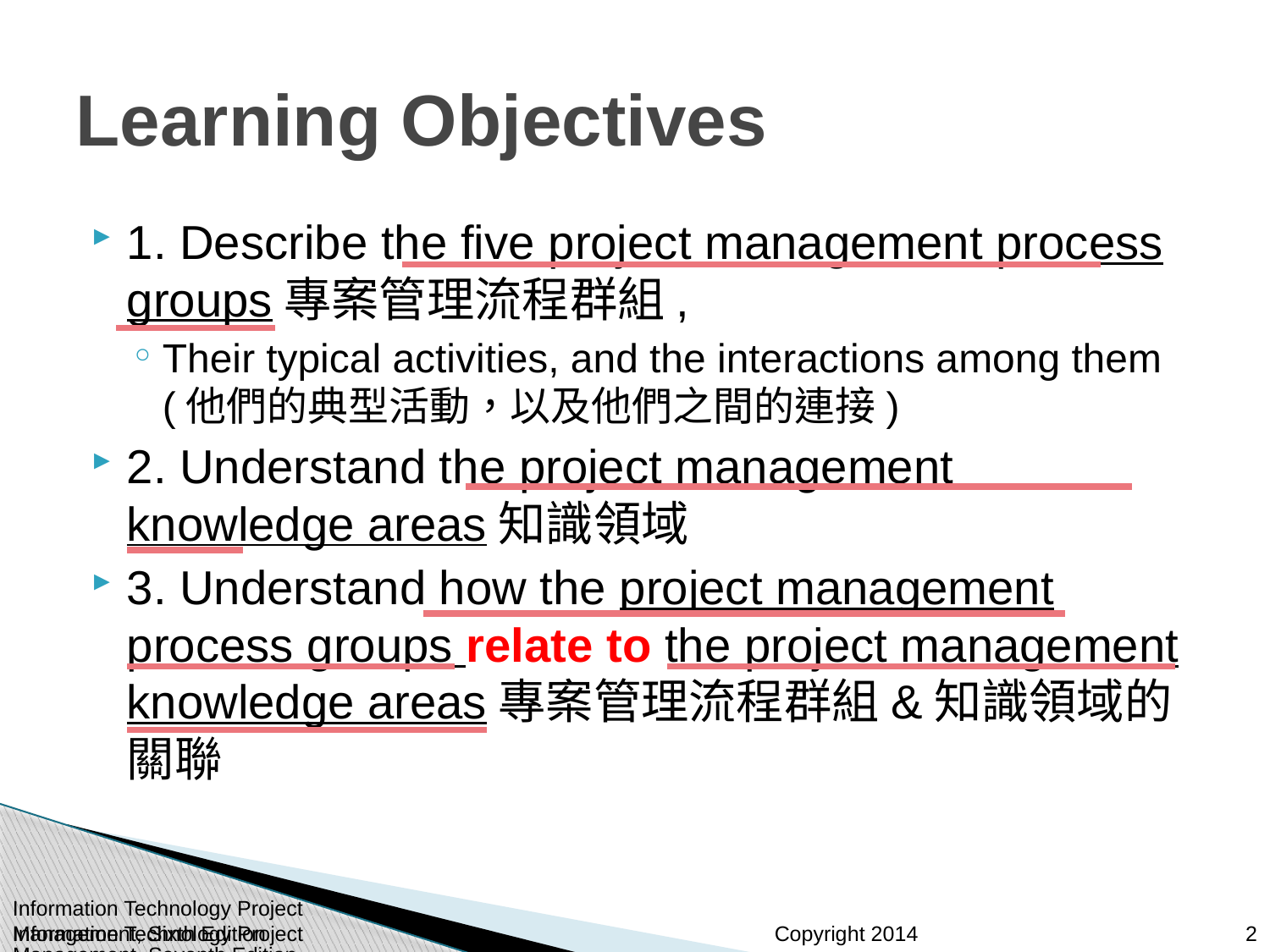

# Learning Objectives
1. Describe the five project management process groups專案管理流程群組,
Their typical activities, and the interactions among them (他們的典型活動，以及他們之間的連接)
2. Understand the project management knowledge areas知識領域
3. Understand how the project management process groups relate to the project management knowledge areas專案管理流程群組&知識領域的關聯
Information Technology Project Management, Sixth Edition
Information Technology Project Management, Seventh Edition
2